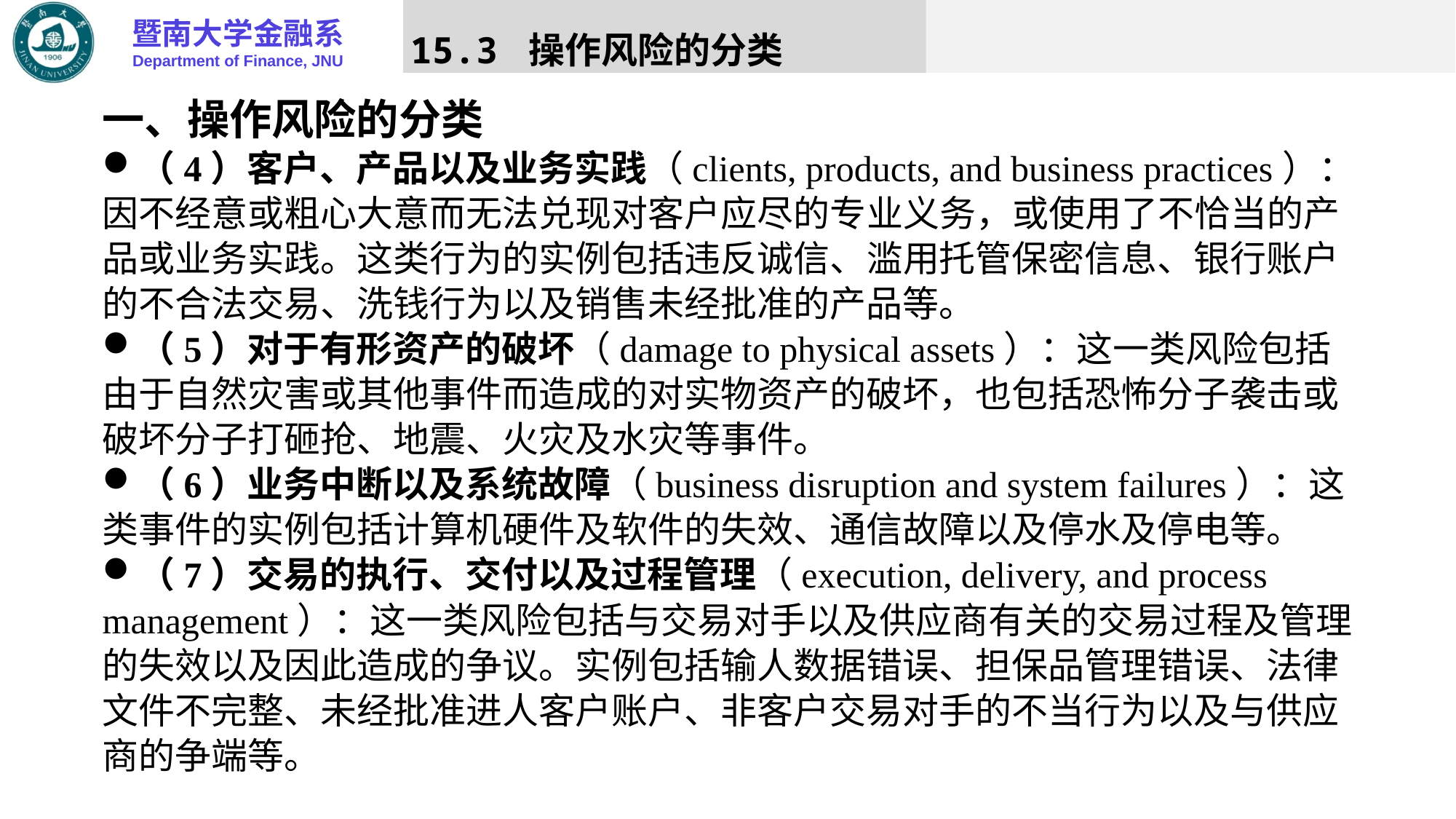

15.3 操作风险的分类
一、操作风险的分类
（4）客户、产品以及业务实践（clients, products, and business practices）：因不经意或粗心大意而无法兑现对客户应尽的专业义务，或使用了不恰当的产品或业务实践。这类行为的实例包括违反诚信、滥用托管保密信息、银行账户的不合法交易、洗钱行为以及销售未经批准的产品等。
（5）对于有形资产的破坏（damage to physical assets）：这一类风险包括由于自然灾害或其他事件而造成的对实物资产的破坏，也包括恐怖分子袭击或破坏分子打砸抢、地震、火灾及水灾等事件。
（6）业务中断以及系统故障（business disruption and system failures）：这类事件的实例包括计算机硬件及软件的失效、通信故障以及停水及停电等。
（7）交易的执行、交付以及过程管理（execution, delivery, and process management）：这一类风险包括与交易对手以及供应商有关的交易过程及管理的失效以及因此造成的争议。实例包括输人数据错误、担保品管理错误、法律文件不完整、未经批准进人客户账户、非客户交易对手的不当行为以及与供应商的争端等。